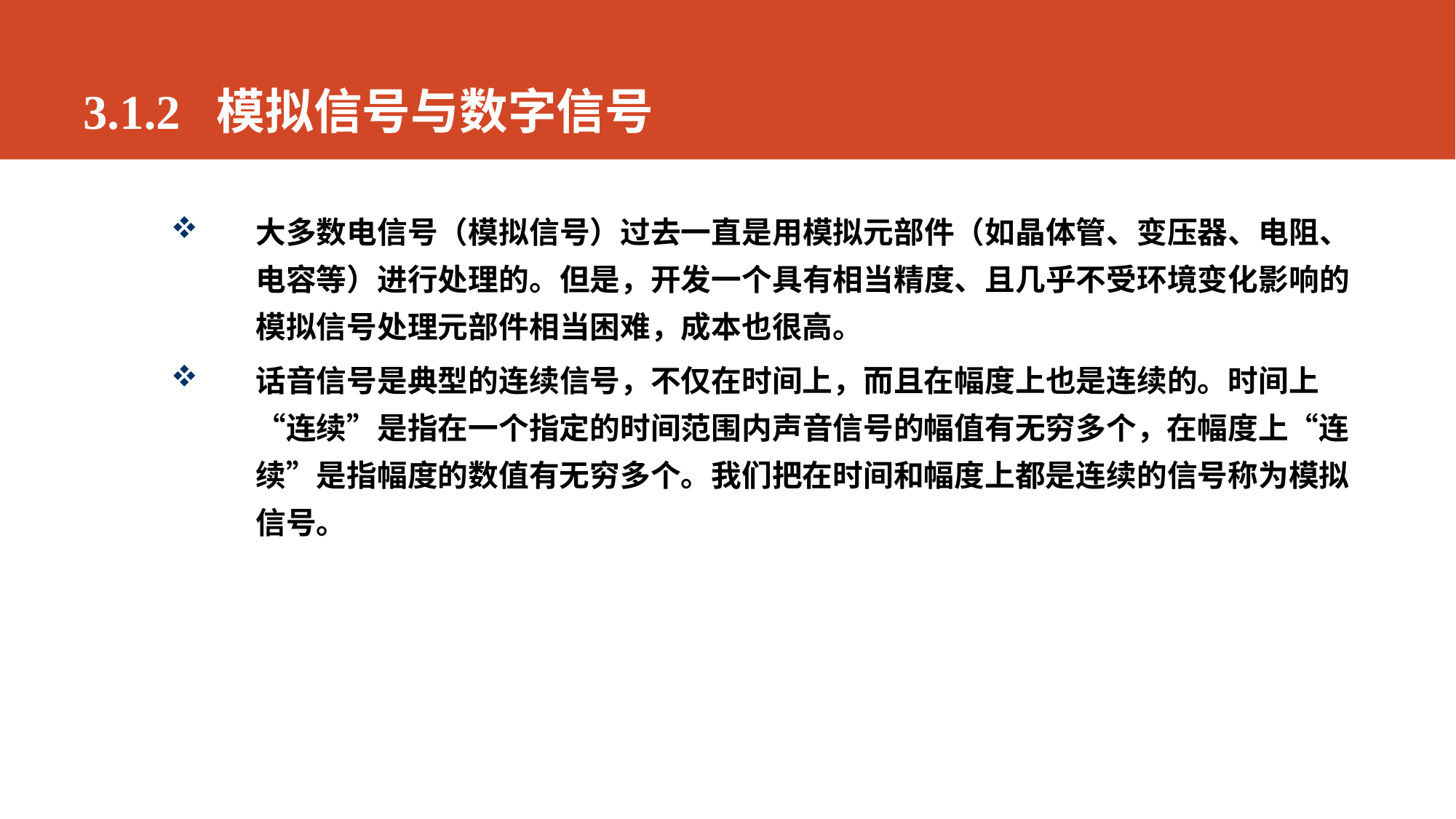

# 3.1.2  模拟信号与数字信号
大多数电信号（模拟信号）过去一直是用模拟元部件（如晶体管、变压器、电阻、电容等）进行处理的。但是，开发一个具有相当精度、且几乎不受环境变化影响的模拟信号处理元部件相当困难，成本也很高。
话音信号是典型的连续信号，不仅在时间上，而且在幅度上也是连续的。时间上“连续”是指在一个指定的时间范围内声音信号的幅值有无穷多个，在幅度上“连续”是指幅度的数值有无穷多个。我们把在时间和幅度上都是连续的信号称为模拟信号。